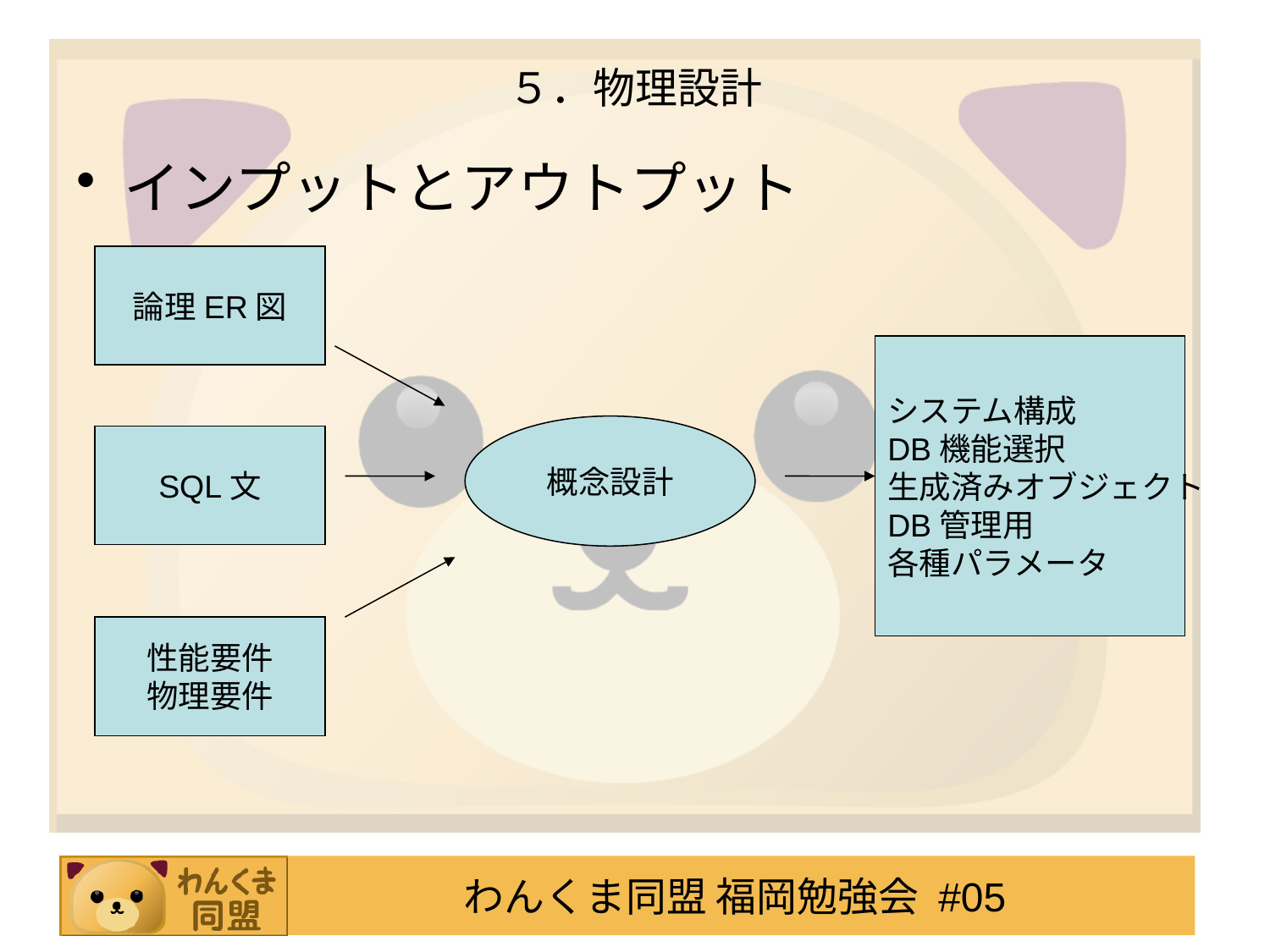

# ５．物理設計
インプットとアウトプット
論理ER図
システム構成
DB機能選択
生成済みオブジェクト
DB管理用
各種パラメータ

概念設計
SQL文

性能要件
物理要件